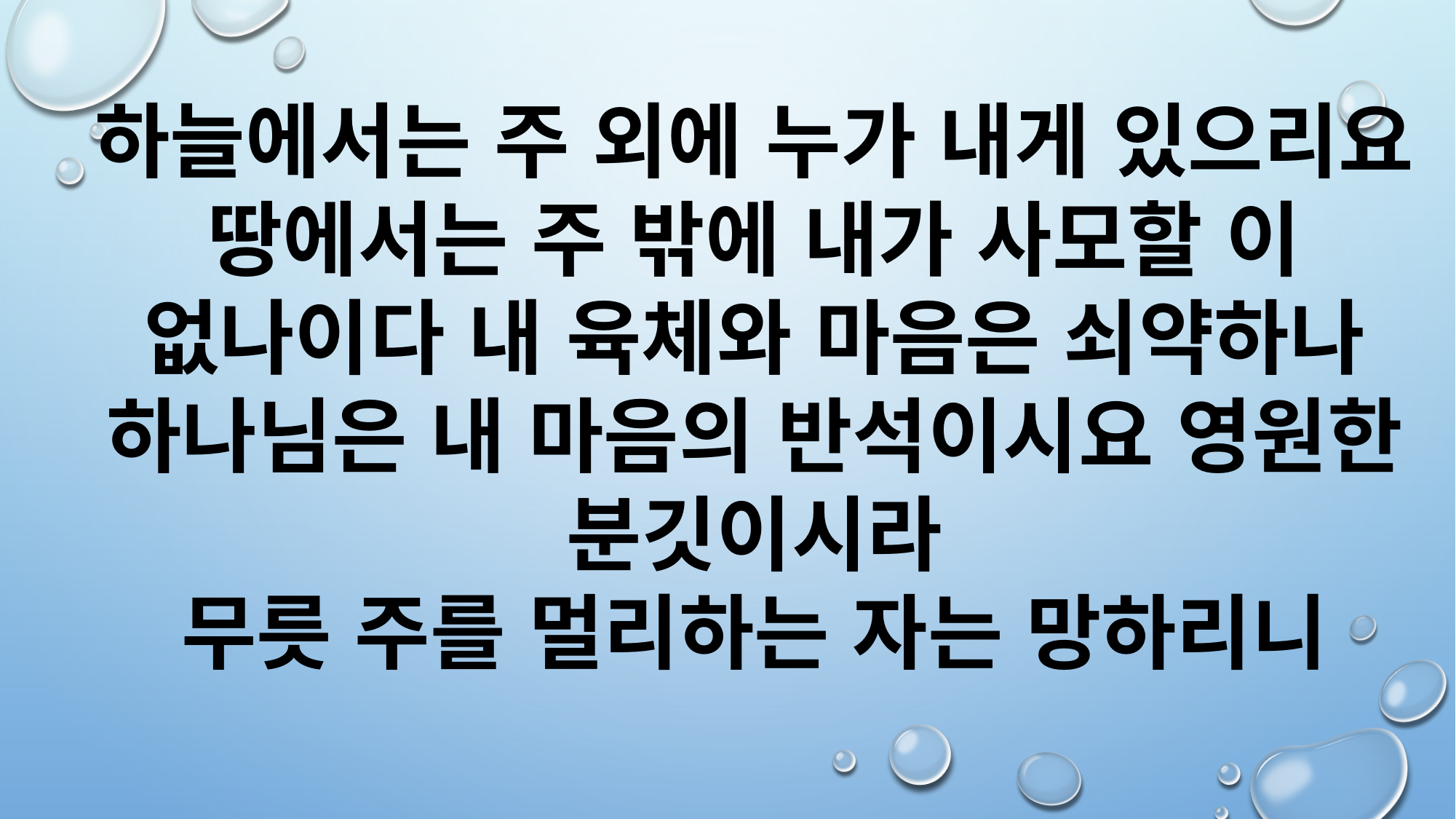

하늘에서는 주 외에 누가 내게 있으리요 땅에서는 주 밖에 내가 사모할 이 없나이다 내 육체와 마음은 쇠약하나 하나님은 내 마음의 반석이시요 영원한 분깃이시라
무릇 주를 멀리하는 자는 망하리니